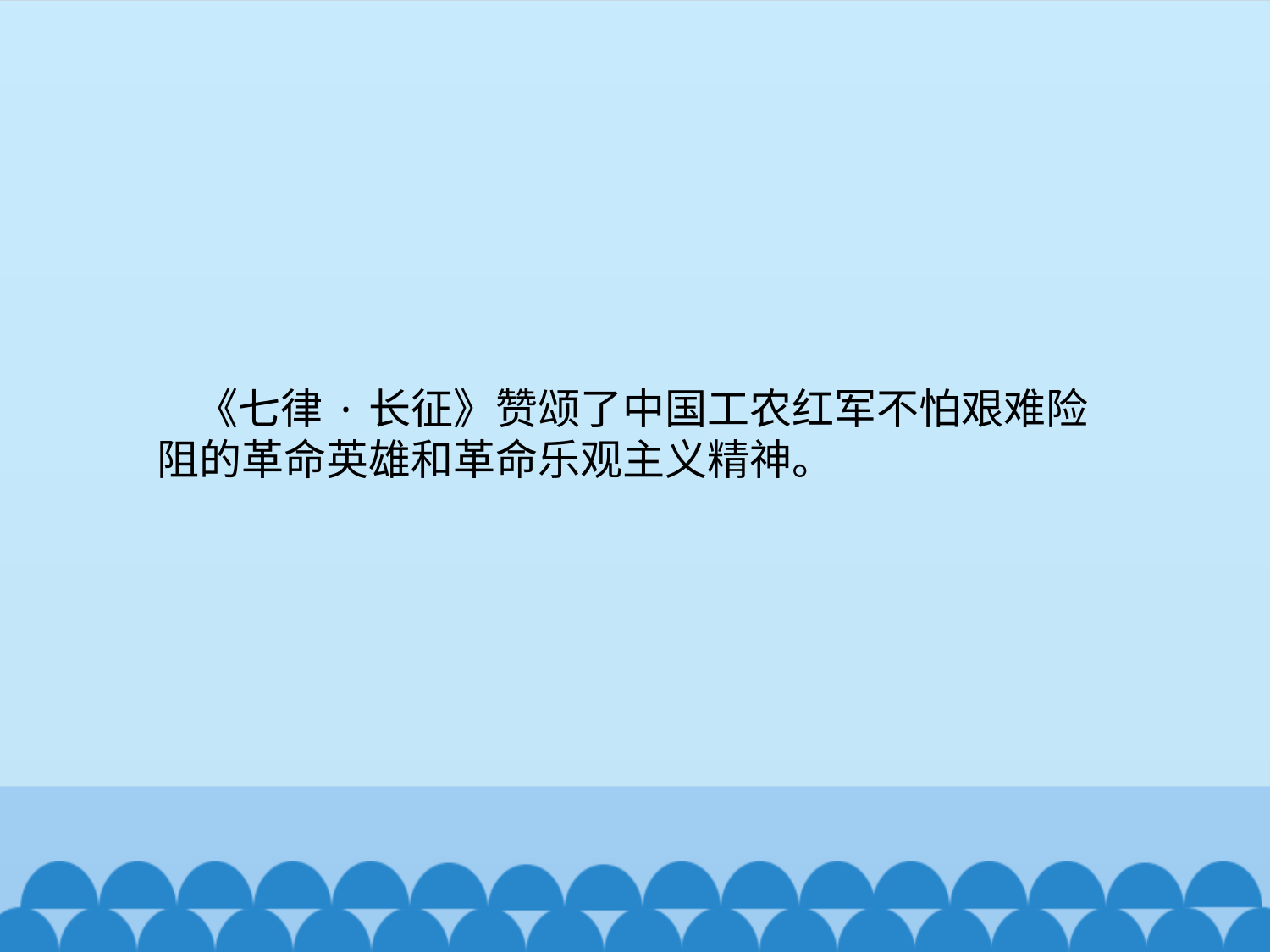

《七律·长征》赞颂了中国工农红军不怕艰难险阻的革命英雄和革命乐观主义精神。